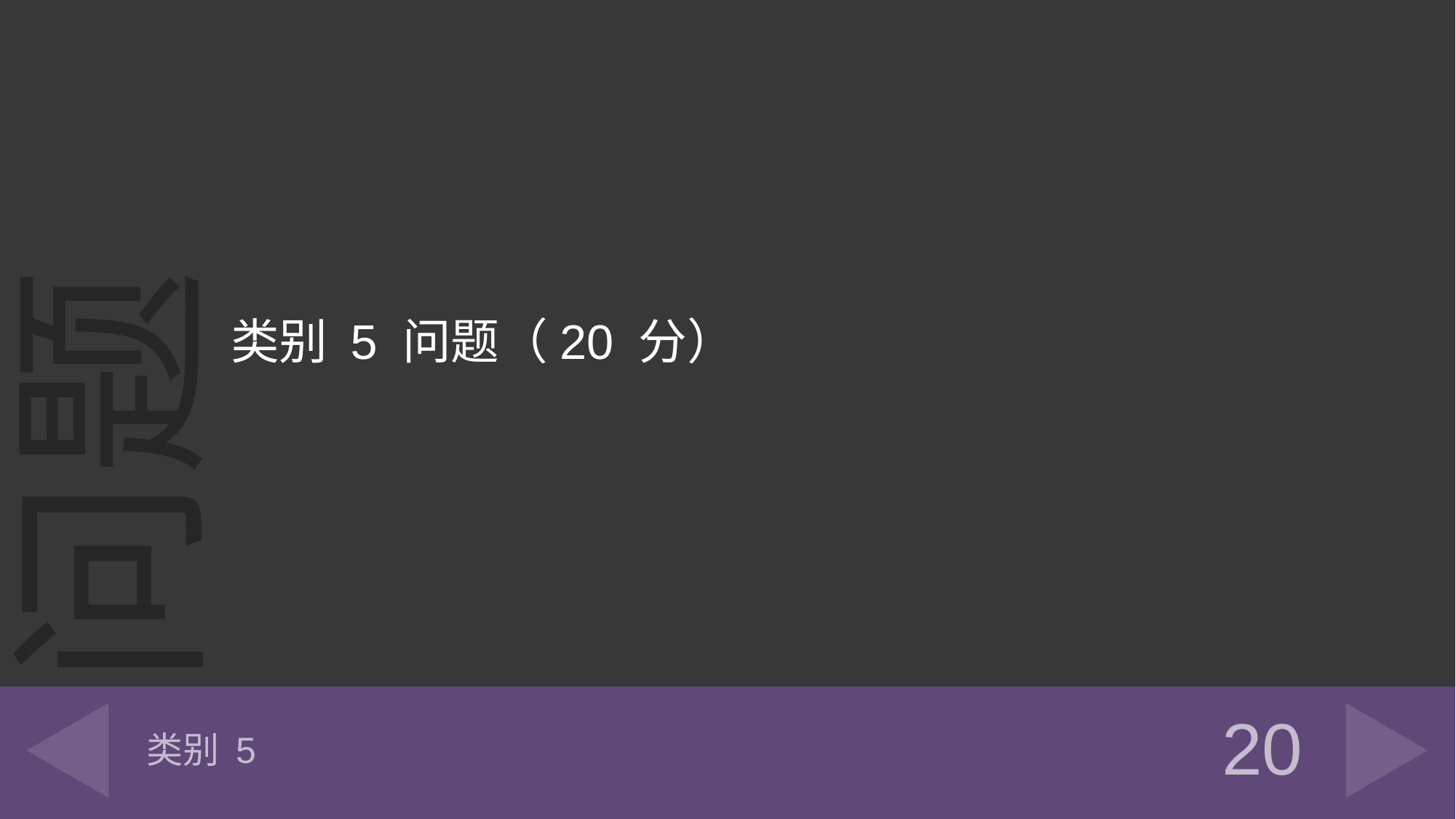

类别 5 问题（20 分）
# 类别 5
20